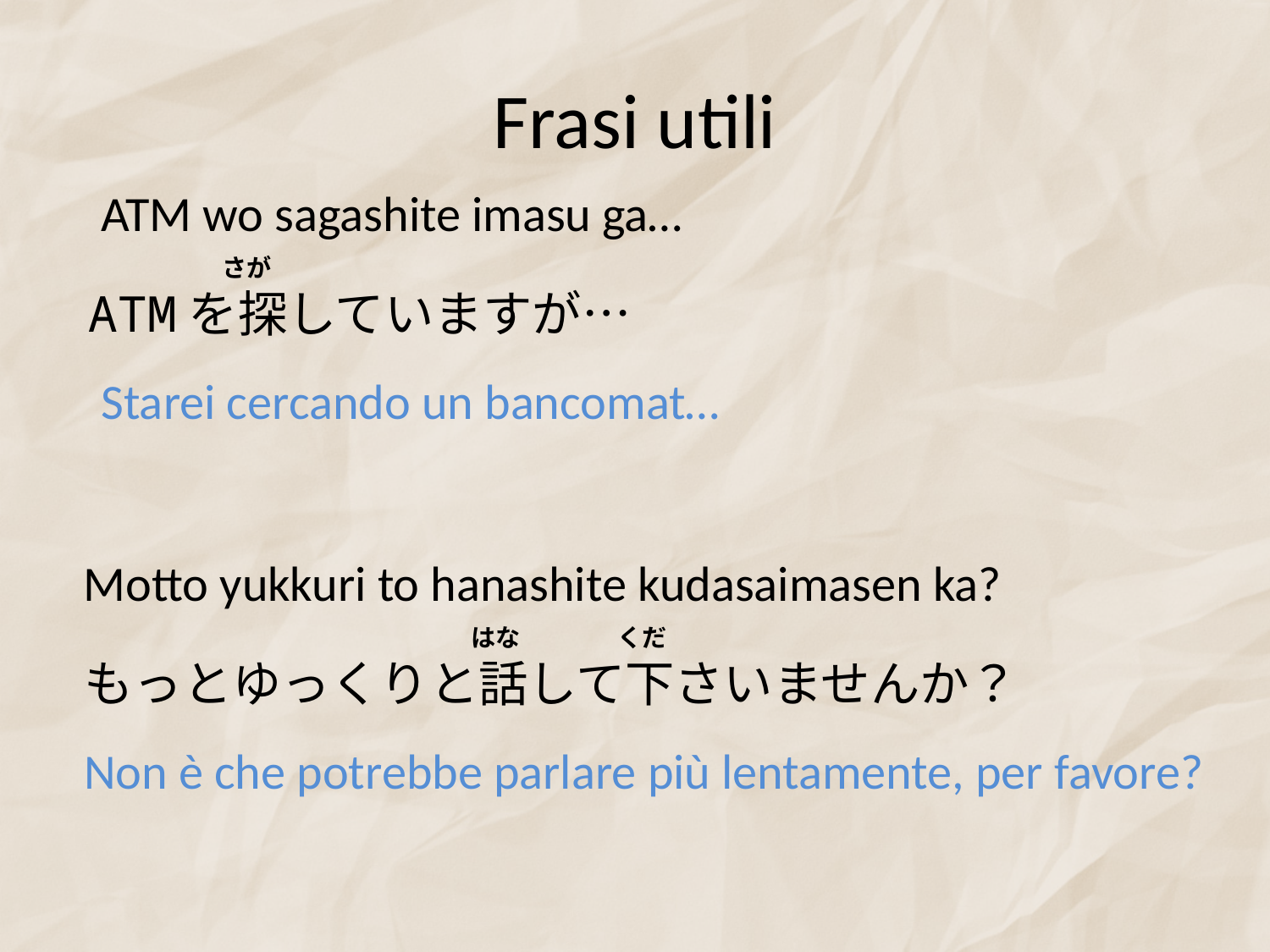

# Frasi utili
ATM wo sagashite imasu ga…
さが
ATMを探していますが…
Starei cercando un bancomat…
Motto yukkuri to hanashite kudasaimasen ka?
はな
くだ
もっとゆっくりと話して下さいませんか？
Non è che potrebbe parlare più lentamente, per favore?